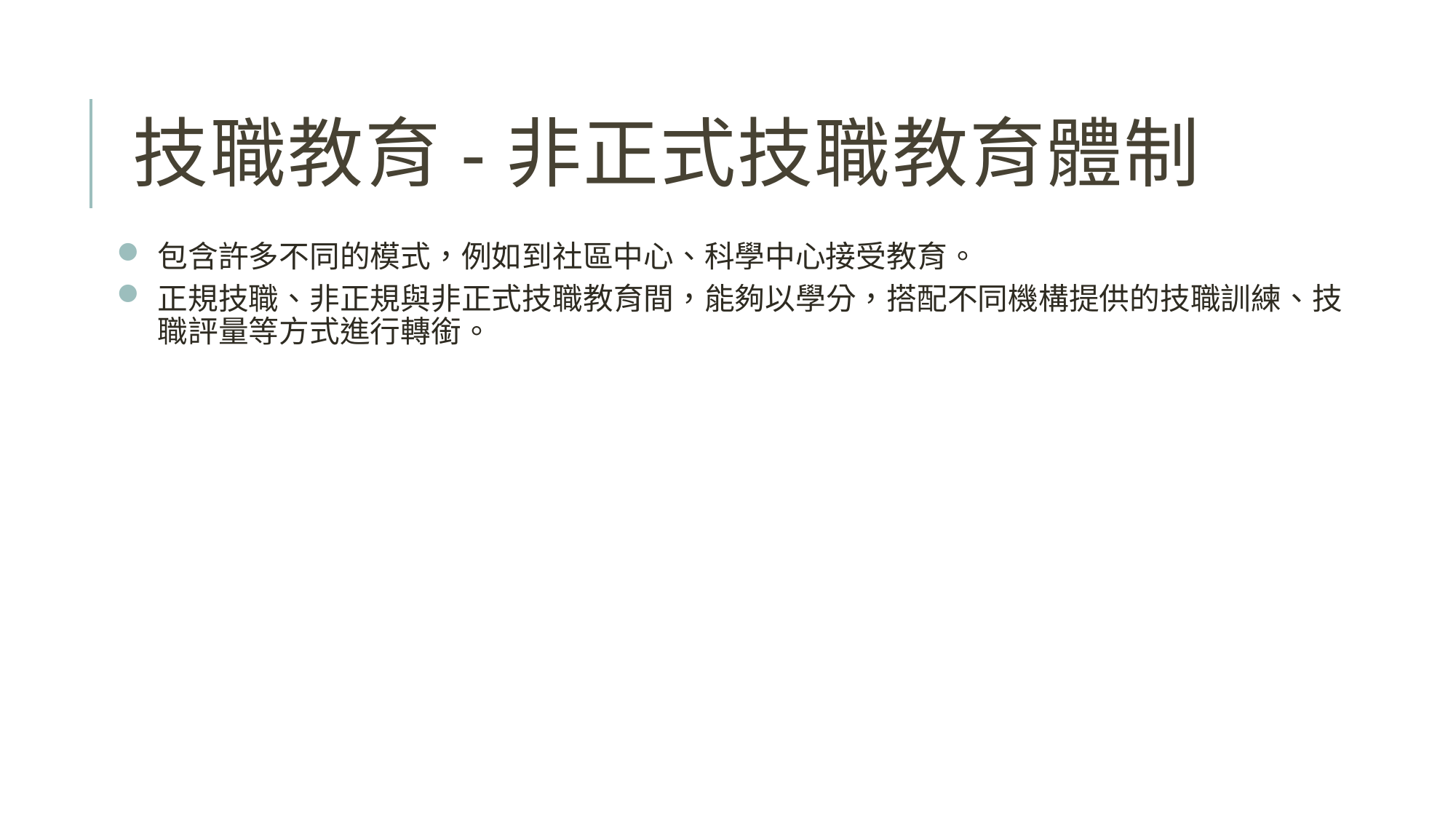

# 技職教育-非正式技職教育體制
包含許多不同的模式，例如到社區中心、科學中心接受教育。
正規技職、非正規與非正式技職教育間，能夠以學分，搭配不同機構提供的技職訓練、技職評量等方式進行轉銜。